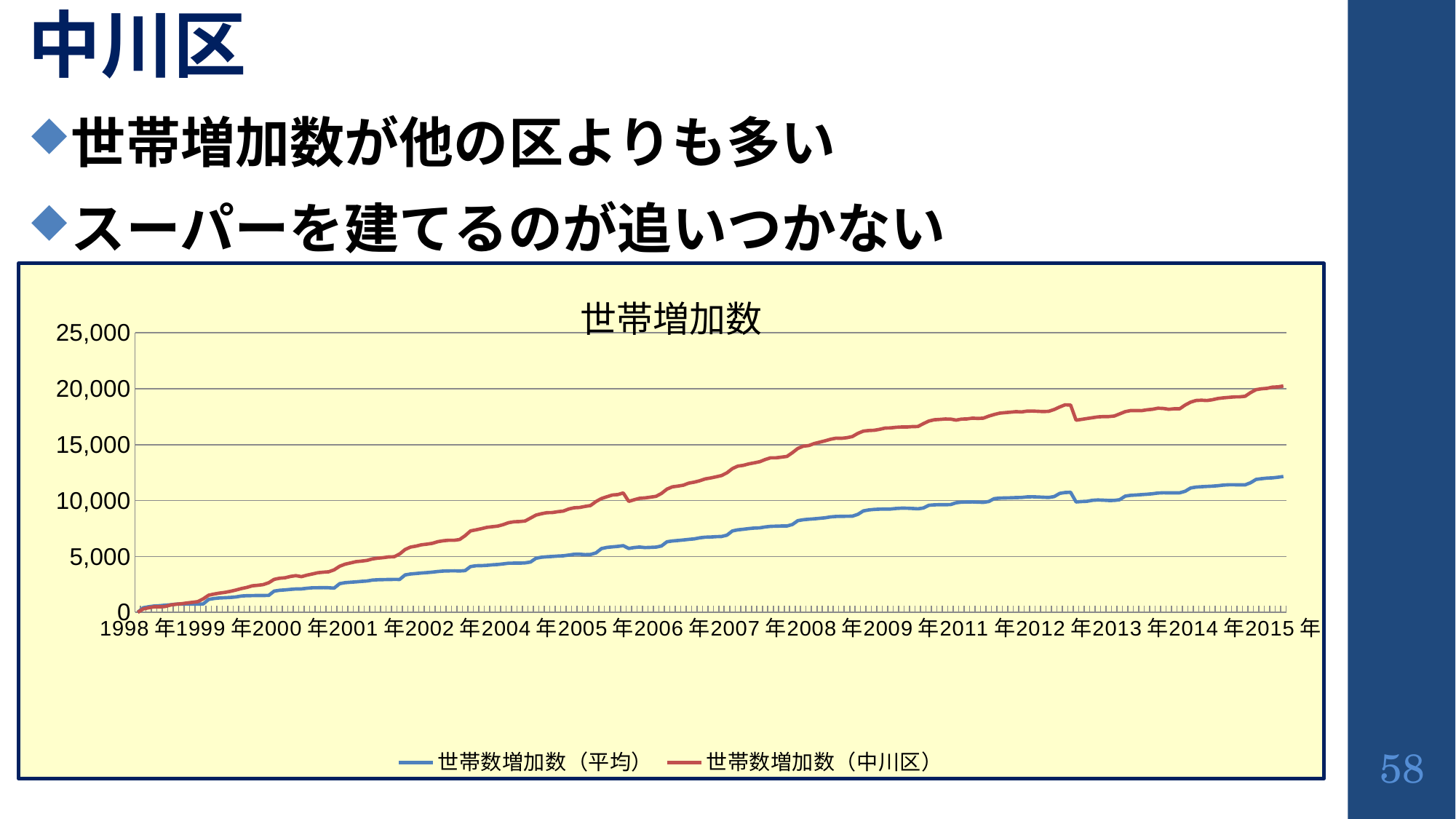

中川区
世帯増加数が他の区よりも多い
スーパーを建てるのが追いつかない

### Chart: 世帯増加数

| Category | 世帯数増加数（平均） | 世帯数増加数（中川区） |
|---|---|---|
| 1998年 | 0.0 | 0.0 |
| 1998年 | 408.5 | 299.0 |
| 1998年 | 495.5625 | 403.0 |
| 1998年 | 560.375 | 490.0 |
| 1998年 | 587.5625 | 487.0 |
| 1998年 | 637.0 | 513.0 |
| 1998年 | 673.75 | 651.0 |
| 1998年 | 732.375 | 719.0 |
| 1998年 | 739.25 | 768.0 |
| 1999年 | 742.3125 | 834.0 |
| 1999年 | 733.5 | 892.0 |
| 1999年 | 726.8125 | 955.0 |
| 1999年 | 751.1875 | 1201.0 |
| 1999年 | 1152.8125 | 1529.0 |
| 1999年 | 1237.6875 | 1634.0 |
| 1999年 | 1286.4375 | 1716.0 |
| 1999年 | 1304.5625 | 1785.0 |
| 1999年 | 1333.625 | 1878.0 |
| 1999年 | 1373.3125 | 1991.0 |
| 1999年 | 1457.75 | 2123.0 |
| 1999年 | 1485.0 | 2225.0 |
| 2000年 | 1492.625 | 2373.0 |
| 2000年 | 1503.5 | 2418.0 |
| 2000年 | 1503.0 | 2477.0 |
| 2000年 | 1510.125 | 2643.0 |
| 2000年 | 1898.5 | 2947.0 |
| 2000年 | 1971.1875 | 3048.0 |
| 2000年 | 2004.625 | 3089.0 |
| 2000年 | 2049.75 | 3210.0 |
| 2000年 | 2088.4375 | 3276.0 |
| 2000年 | 2091.875 | 3190.0 |
| 2000年 | 2150.875 | 3323.0 |
| 2000年 | 2190.0625 | 3425.0 |
| 2001年 | 2196.875 | 3540.0 |
| 2001年 | 2205.125 | 3589.0 |
| 2001年 | 2197.1875 | 3624.0 |
| 2001年 | 2162.4375 | 3798.0 |
| 2001年 | 2561.5625 | 4123.0 |
| 2001年 | 2649.4375 | 4304.0 |
| 2001年 | 2688.3125 | 4417.0 |
| 2001年 | 2721.5 | 4530.0 |
| 2001年 | 2764.3125 | 4578.0 |
| 2001年 | 2798.125 | 4638.0 |
| 2001年 | 2881.125 | 4776.0 |
| 2001年 | 2910.375 | 4845.0 |
| 2002年 | 2922.0 | 4890.0 |
| 2002年 | 2934.25 | 4955.0 |
| 2002年 | 2939.0625 | 4970.0 |
| 2002年 | 2936.1875 | 5216.0 |
| 2002年 | 3341.4375 | 5617.0 |
| 2002年 | 3424.3125 | 5833.0 |
| 2002年 | 3467.125 | 5921.0 |
| 2002年 | 3513.8125 | 6040.0 |
| 2002年 | 3551.625 | 6096.0 |
| 2002年 | 3595.75 | 6169.0 |
| 2002年 | 3649.6875 | 6319.0 |
| 2002年 | 3688.9375 | 6398.0 |
| 2003年 | 3706.25 | 6450.0 |
| 2003年 | 3711.25 | 6443.0 |
| 2003年 | 3697.125 | 6513.0 |
| 2003年 | 3729.625 | 6850.0 |
| 2003年 | 4085.875 | 7282.0 |
| 2003年 | 4168.375 | 7379.0 |
| 2003年 | 4174.375 | 7482.0 |
| 2003年 | 4202.5 | 7601.0 |
| 2003年 | 4246.875 | 7662.0 |
| 2003年 | 4276.8125 | 7713.0 |
| 2003年 | 4332.8125 | 7847.0 |
| 2003年 | 4392.4375 | 8020.0 |
| 2004年 | 4397.5 | 8099.0 |
| 2004年 | 4395.875 | 8117.0 |
| 2004年 | 4417.875 | 8164.0 |
| 2004年 | 4499.0625 | 8433.0 |
| 2004年 | 4835.5 | 8697.0 |
| 2004年 | 4926.3125 | 8821.0 |
| 2004年 | 4967.4375 | 8915.0 |
| 2004年 | 4997.8125 | 8925.0 |
| 2004年 | 5031.0625 | 9001.0 |
| 2004年 | 5054.125 | 9056.0 |
| 2004年 | 5118.5 | 9243.0 |
| 2004年 | 5189.875 | 9353.0 |
| 2005年 | 5194.625 | 9378.0 |
| 2005年 | 5158.0 | 9474.0 |
| 2005年 | 5171.125 | 9551.0 |
| 2005年 | 5318.3125 | 9915.0 |
| 2005年 | 5700.0625 | 10180.0 |
| 2005年 | 5801.0 | 10338.0 |
| 2005年 | 5855.75 | 10494.0 |
| 2005年 | 5899.4375 | 10535.0 |
| 2005年 | 5963.3125 | 10678.0 |
| 2005年 | 5711.8125 | 9925.0 |
| 2005年 | 5791.9375 | 10072.0 |
| 2005年 | 5837.625 | 10201.0 |
| 2006年 | 5787.0 | 10235.0 |
| 2006年 | 5806.3125 | 10305.0 |
| 2006年 | 5828.4375 | 10375.0 |
| 2006年 | 5934.3125 | 10634.0 |
| 2006年 | 6305.875 | 11020.0 |
| 2006年 | 6381.375 | 11226.0 |
| 2006年 | 6421.3125 | 11290.0 |
| 2006年 | 6471.8125 | 11369.0 |
| 2006年 | 6525.6875 | 11556.0 |
| 2006年 | 6566.625 | 11641.0 |
| 2006年 | 6662.5625 | 11770.0 |
| 2006年 | 6718.625 | 11933.0 |
| 2007年 | 6736.25 | 12017.0 |
| 2007年 | 6764.25 | 12121.0 |
| 2007年 | 6781.5 | 12234.0 |
| 2007年 | 6899.5 | 12478.0 |
| 2007年 | 7279.8125 | 12857.0 |
| 2007年 | 7377.125 | 13078.0 |
| 2007年 | 7428.25 | 13149.0 |
| 2007年 | 7486.375 | 13279.0 |
| 2007年 | 7535.875 | 13369.0 |
| 2007年 | 7553.75 | 13472.0 |
| 2007年 | 7636.3125 | 13667.0 |
| 2007年 | 7689.4375 | 13819.0 |
| 2008年 | 7704.375 | 13819.0 |
| 2008年 | 7720.9375 | 13882.0 |
| 2008年 | 7721.1875 | 13941.0 |
| 2008年 | 7855.0625 | 14280.0 |
| 2008年 | 8202.9375 | 14663.0 |
| 2008年 | 8283.8125 | 14863.0 |
| 2008年 | 8327.6875 | 14916.0 |
| 2008年 | 8363.5 | 15097.0 |
| 2008年 | 8409.625 | 15223.0 |
| 2008年 | 8453.4375 | 15346.0 |
| 2008年 | 8533.4375 | 15481.0 |
| 2008年 | 8571.625 | 15580.0 |
| 2009年 | 8585.5 | 15566.0 |
| 2009年 | 8592.0625 | 15619.0 |
| 2009年 | 8600.0625 | 15729.0 |
| 2009年 | 8764.25 | 16009.0 |
| 2009年 | 9069.0 | 16210.0 |
| 2009年 | 9157.9375 | 16263.0 |
| 2009年 | 9204.1875 | 16289.0 |
| 2009年 | 9228.625 | 16373.0 |
| 2009年 | 9238.4375 | 16482.0 |
| 2009年 | 9237.3125 | 16499.0 |
| 2009年 | 9289.625 | 16551.0 |
| 2009年 | 9313.9375 | 16578.0 |
| 2010年 | 9309.3125 | 16581.0 |
| 2010年 | 9288.875 | 16614.0 |
| 2010年 | 9255.6875 | 16621.0 |
| 2010年 | 9326.625 | 16879.0 |
| 2010年 | 9575.1875 | 17111.0 |
| 2010年 | 9613.9375 | 17224.0 |
| 2010年 | 9628.125 | 17256.0 |
| 2010年 | 9624.3125 | 17295.0 |
| 2010年 | 9640.8125 | 17285.0 |
| 2010年 | 9797.8125 | 17193.0 |
| 2010年 | 9852.5 | 17286.0 |
| 2010年 | 9868.1875 | 17300.0 |
| 2011年 | 9875.3125 | 17366.0 |
| 2011年 | 9851.8125 | 17344.0 |
| 2011年 | 9833.0 | 17366.0 |
| 2011年 | 9915.125 | 17555.0 |
| 2011年 | 10169.1875 | 17701.0 |
| 2011年 | 10218.1875 | 17817.0 |
| 2011年 | 10231.8125 | 17863.0 |
| 2011年 | 10244.5625 | 17907.0 |
| 2011年 | 10262.0 | 17951.0 |
| 2011年 | 10274.4375 | 17926.0 |
| 2011年 | 10322.25 | 17996.0 |
| 2011年 | 10334.125 | 18004.0 |
| 2012年 | 10316.5 | 17981.0 |
| 2012年 | 10293.3125 | 17960.0 |
| 2012年 | 10274.0 | 17983.0 |
| 2012年 | 10355.8125 | 18146.0 |
| 2012年 | 10640.0625 | 18372.0 |
| 2012年 | 10715.9375 | 18563.0 |
| 2012年 | 10736.0 | 18538.0 |
| 2012年 | 9872.5625 | 17188.0 |
| 2012年 | 9910.0625 | 17258.0 |
| 2012年 | 9935.375 | 17337.0 |
| 2012年 | 10020.5625 | 17407.0 |
| 2012年 | 10053.25 | 17486.0 |
| 2013年 | 10033.6875 | 17510.0 |
| 2013年 | 10006.9375 | 17514.0 |
| 2013年 | 10009.75 | 17560.0 |
| 2013年 | 10075.375 | 17752.0 |
| 2013年 | 10392.0 | 17950.0 |
| 2013年 | 10463.4375 | 18049.0 |
| 2013年 | 10495.125 | 18052.0 |
| 2013年 | 10529.125 | 18042.0 |
| 2013年 | 10564.1875 | 18121.0 |
| 2013年 | 10605.75 | 18164.0 |
| 2013年 | 10672.6875 | 18260.0 |
| 2013年 | 10692.625 | 18239.0 |
| 2014年 | 10685.375 | 18166.0 |
| 2014年 | 10683.375 | 18211.0 |
| 2014年 | 10692.125 | 18209.0 |
| 2014年 | 10827.625 | 18545.0 |
| 2014年 | 11122.1875 | 18802.0 |
| 2014年 | 11202.375 | 18952.0 |
| 2014年 | 11238.375 | 18977.0 |
| 2014年 | 11264.8125 | 18948.0 |
| 2014年 | 11286.125 | 19018.0 |
| 2014年 | 11323.75 | 19128.0 |
| 2014年 | 11381.1875 | 19188.0 |
| 2014年 | 11409.75 | 19230.0 |
| 2015年 | 11407.25 | 19273.0 |
| 2015年 | 11401.0625 | 19282.0 |
| 2015年 | 11402.3125 | 19331.0 |
| 2015年 | 11592.125 | 19658.0 |
| 2015年 | 11890.9375 | 19922.0 |
| 2015年 | 11957.3125 | 19999.0 |
| 2015年 | 12006.4375 | 20038.0 |
| 2015年 | 12028.4375 | 20144.0 |
| 2015年 | 12079.8125 | 20168.0 |
| 2015年 | 12151.8125 | 20248.0 |
58